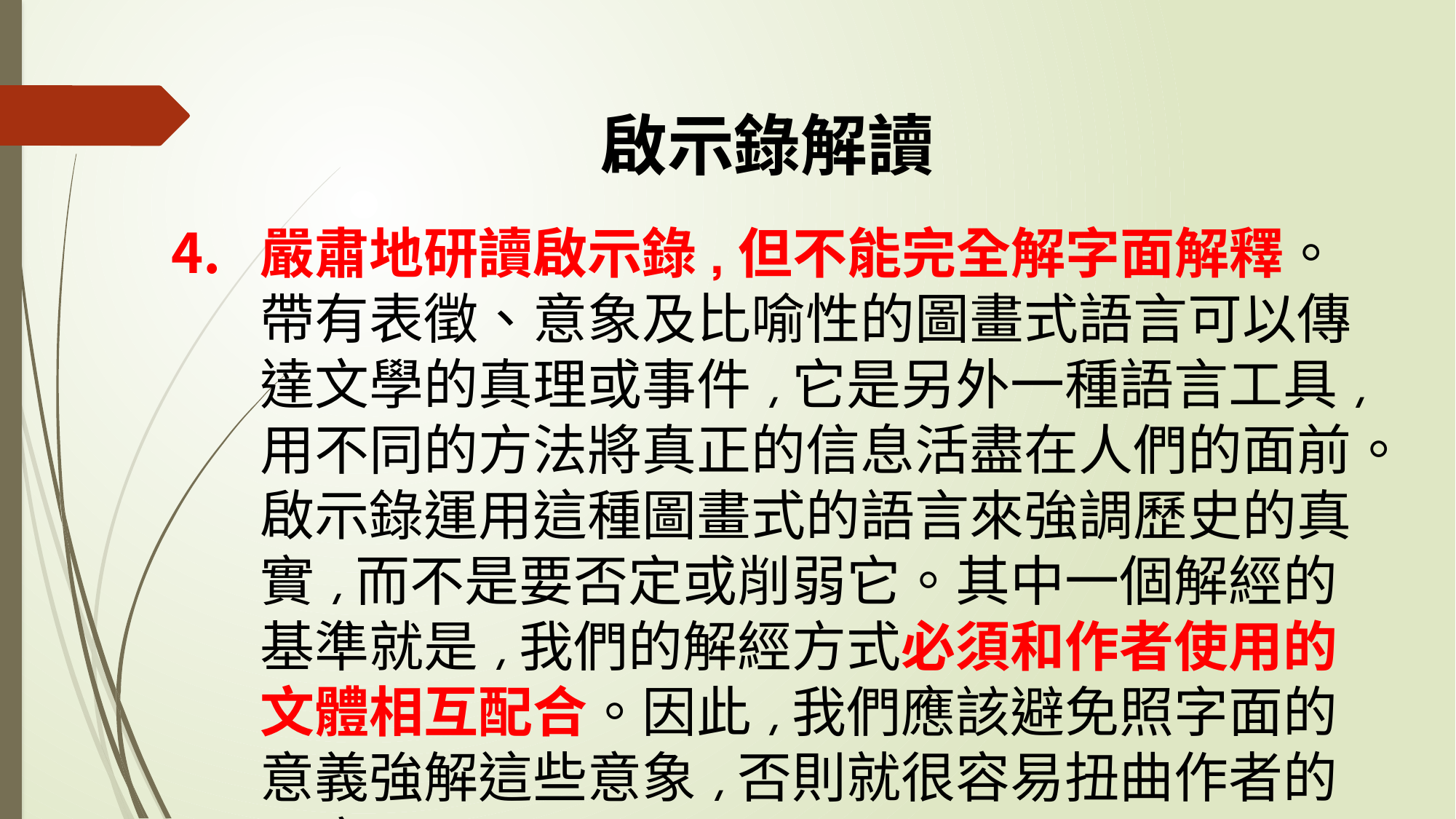

啟示錄解讀
嚴肅地研讀啟示錄,但不能完全解字面解釋。帶有表徵、意象及比喻性的圖畫式語言可以傳達文學的真理或事件,它是另外一種語言工具,用不同的方法將真正的信息活盡在人們的面前。啟示錄運用這種圖畫式的語言來強調歷史的真實,而不是要否定或削弱它。其中一個解經的基準就是,我們的解經方式必須和作者使用的文體相互配合。因此,我們應該避免照字面的意義強解這些意象,否則就很容易扭曲作者的原意